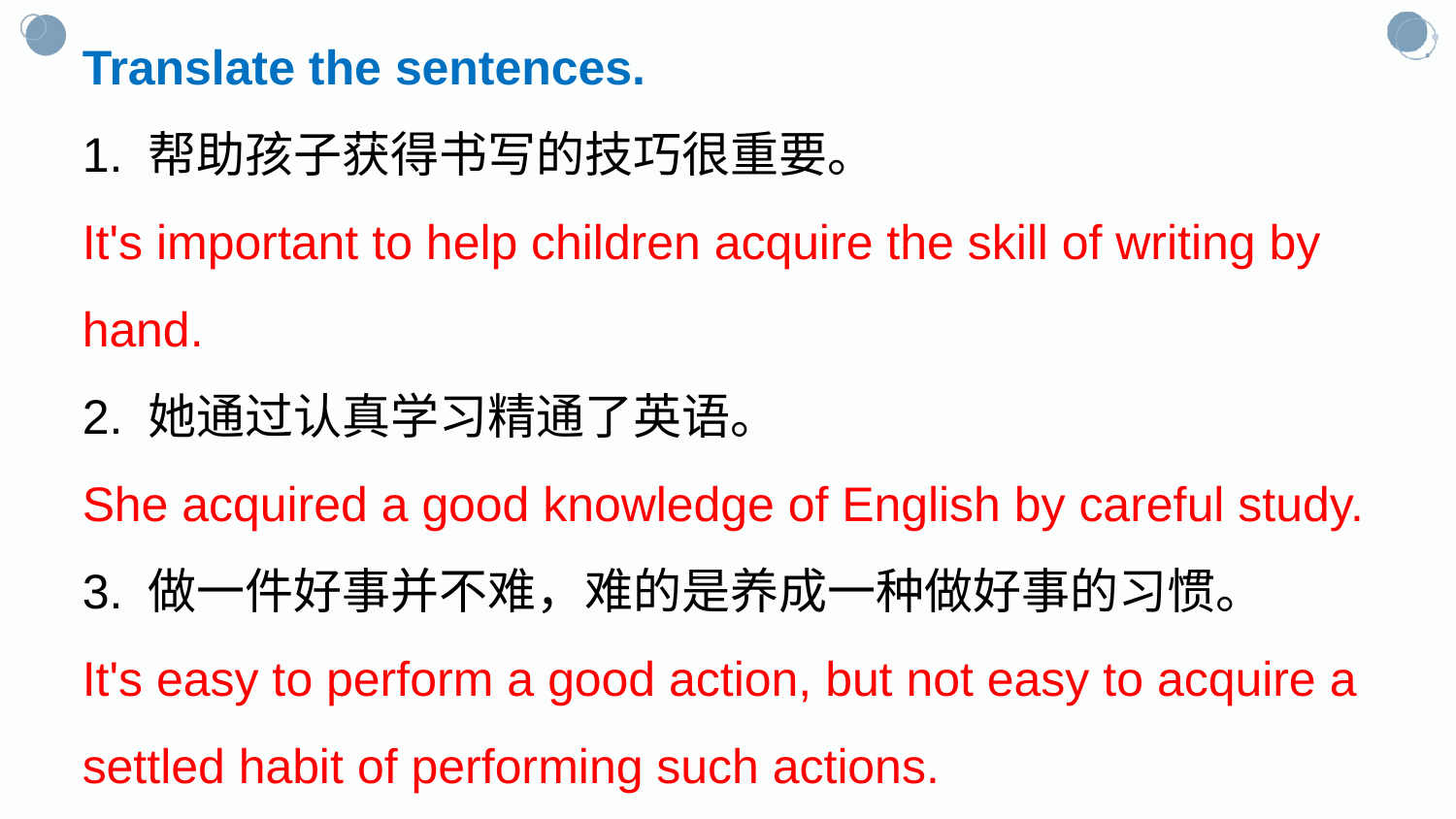

Translate the sentences.
1. 帮助孩子获得书写的技巧很重要。
It's important to help children acquire the skill of writing by hand.
2. 她通过认真学习精通了英语。
She acquired a good knowledge of English by careful study.
3. 做一件好事并不难，难的是养成一种做好事的习惯。
It's easy to perform a good action, but not easy to acquire a settled habit of performing such actions.